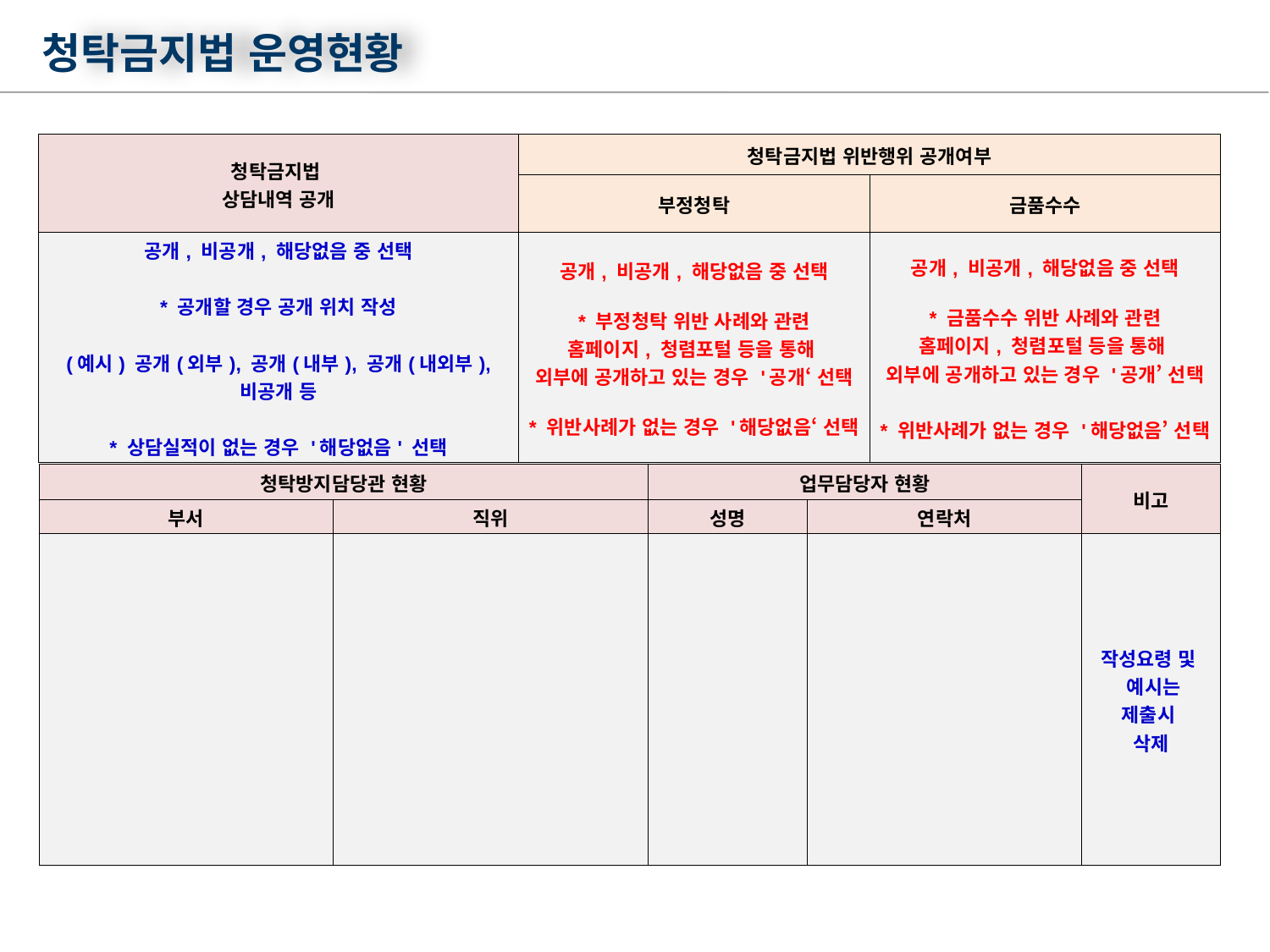

청탁금지법 운영현황
| 청탁금지법 상담내역 공개 | 청탁금지법 위반행위 공개여부 |  |
| --- | --- | --- |
|  | 부정청탁 | 금품수수 |
| 공개, 비공개, 해당없음 중 선택 \* 공개할 경우 공개 위치 작성 (예시) 공개(외부), 공개(내부), 공개(내외부), 비공개 등 \* 상담실적이 없는 경우 '해당없음' 선택 | 공개, 비공개, 해당없음 중 선택 \* 부정청탁 위반 사례와 관련 홈페이지, 청렴포털 등을 통해 외부에 공개하고 있는 경우 '공개‘ 선택 \* 위반사례가 없는 경우 '해당없음‘ 선택 | 공개, 비공개, 해당없음 중 선택 \* 금품수수 위반 사례와 관련 홈페이지, 청렴포털 등을 통해 외부에 공개하고 있는 경우 '공개’ 선택 \* 위반사례가 없는 경우 '해당없음’ 선택 |
| 청탁방지담당관 현황 |  | 업무담당자 현황 |  | 비고 |
| --- | --- | --- | --- | --- |
| 부서 | 직위 | 성명 | 연락처 |  |
|  |  |  |  | 작성요령 및 예시는 제출시 삭제 |